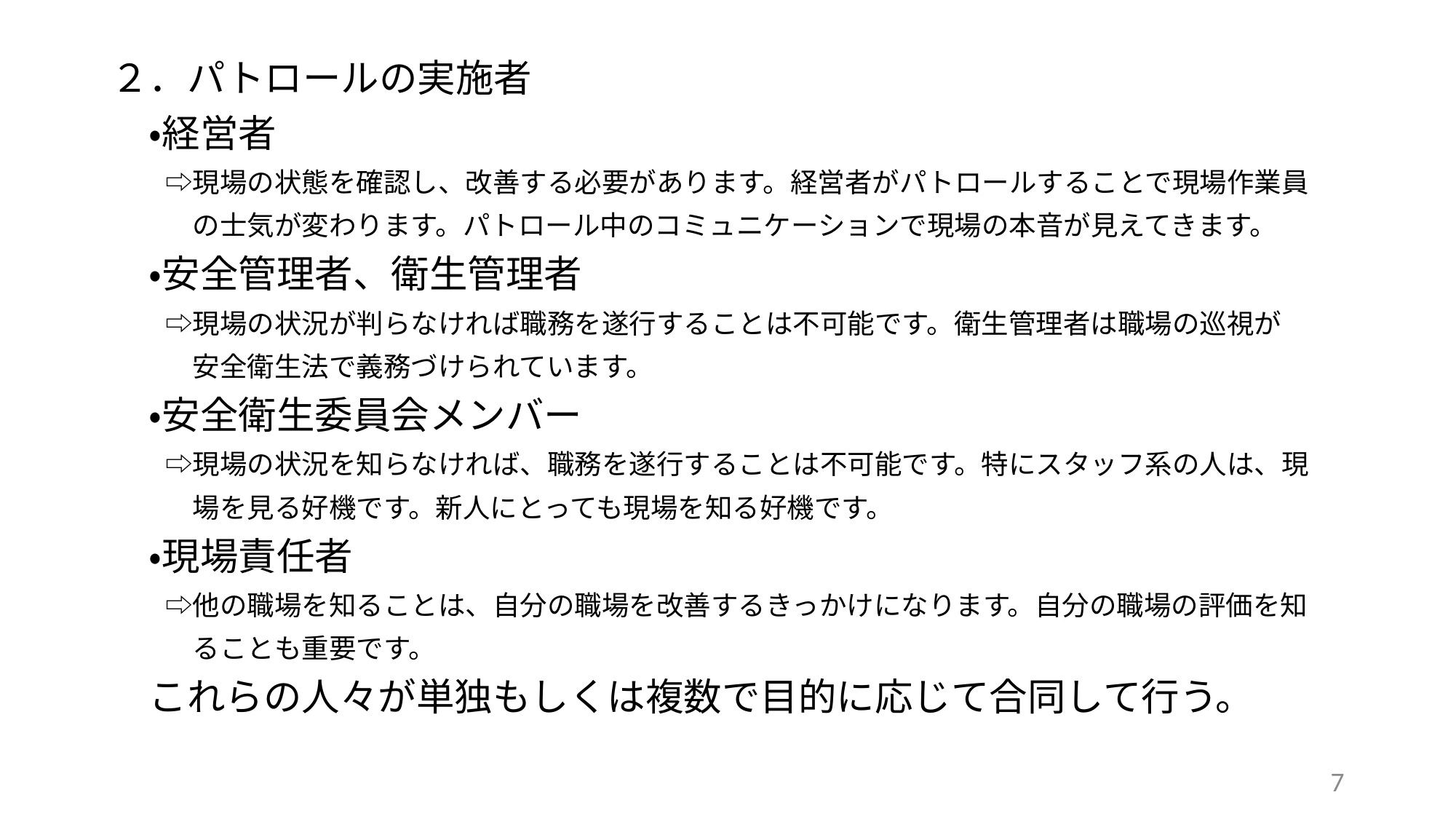

２．パトロールの実施者
　・経営者
　　⇨現場の状態を確認し、改善する必要があります。経営者がパトロールすることで現場作業員
　　　の士気が変わります。パトロール中のコミュニケーションで現場の本音が見えてきます。
　・安全管理者、衛生管理者
　　⇨現場の状況が判らなければ職務を遂行することは不可能です。衛生管理者は職場の巡視が
　　　安全衛生法で義務づけられています。
　・安全衛生委員会メンバー
　　⇨現場の状況を知らなければ、職務を遂行することは不可能です。特にスタッフ系の人は、現
　　　場を見る好機です。新人にとっても現場を知る好機です。
　・現場責任者
　　⇨他の職場を知ることは、自分の職場を改善するきっかけになります。自分の職場の評価を知
　　　ることも重要です。
　これらの人々が単独もしくは複数で目的に応じて合同して行う。
7